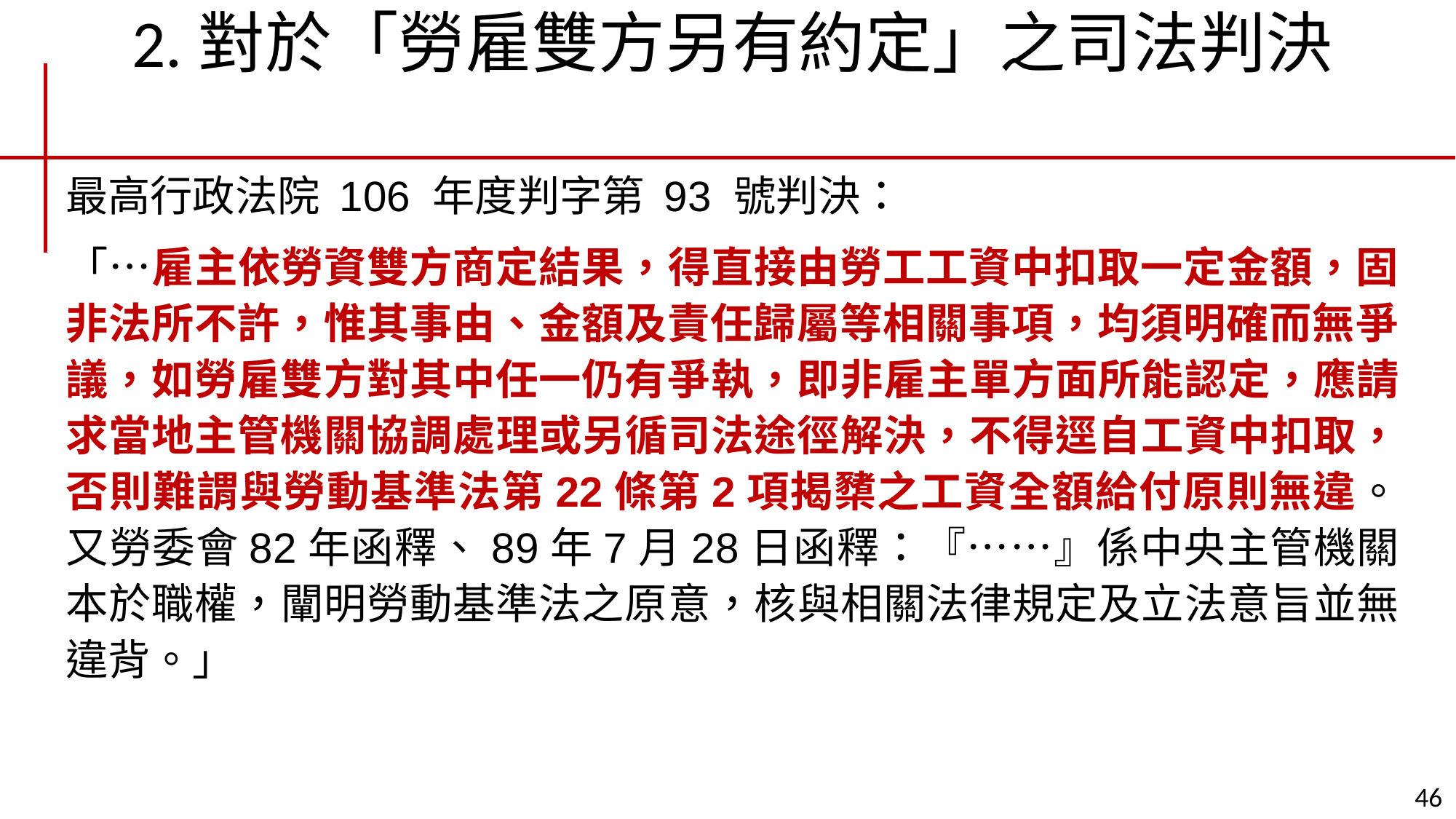

# 2.對於「勞雇雙方另有約定」之司法判決
最高行政法院 106 年度判字第 93 號判決：
「…雇主依勞資雙方商定結果，得直接由勞工工資中扣取一定金額，固非法所不許，惟其事由、金額及責任歸屬等相關事項，均須明確而無爭議，如勞雇雙方對其中任一仍有爭執，即非雇主單方面所能認定，應請求當地主管機關協調處理或另循司法途徑解決，不得逕自工資中扣取，否則難謂與勞動基準法第22條第2項揭櫫之工資全額給付原則無違。又勞委會82年函釋、89年7月28日函釋：『……』係中央主管機關本於職權，闡明勞動基準法之原意，核與相關法律規定及立法意旨並無違背。」
46